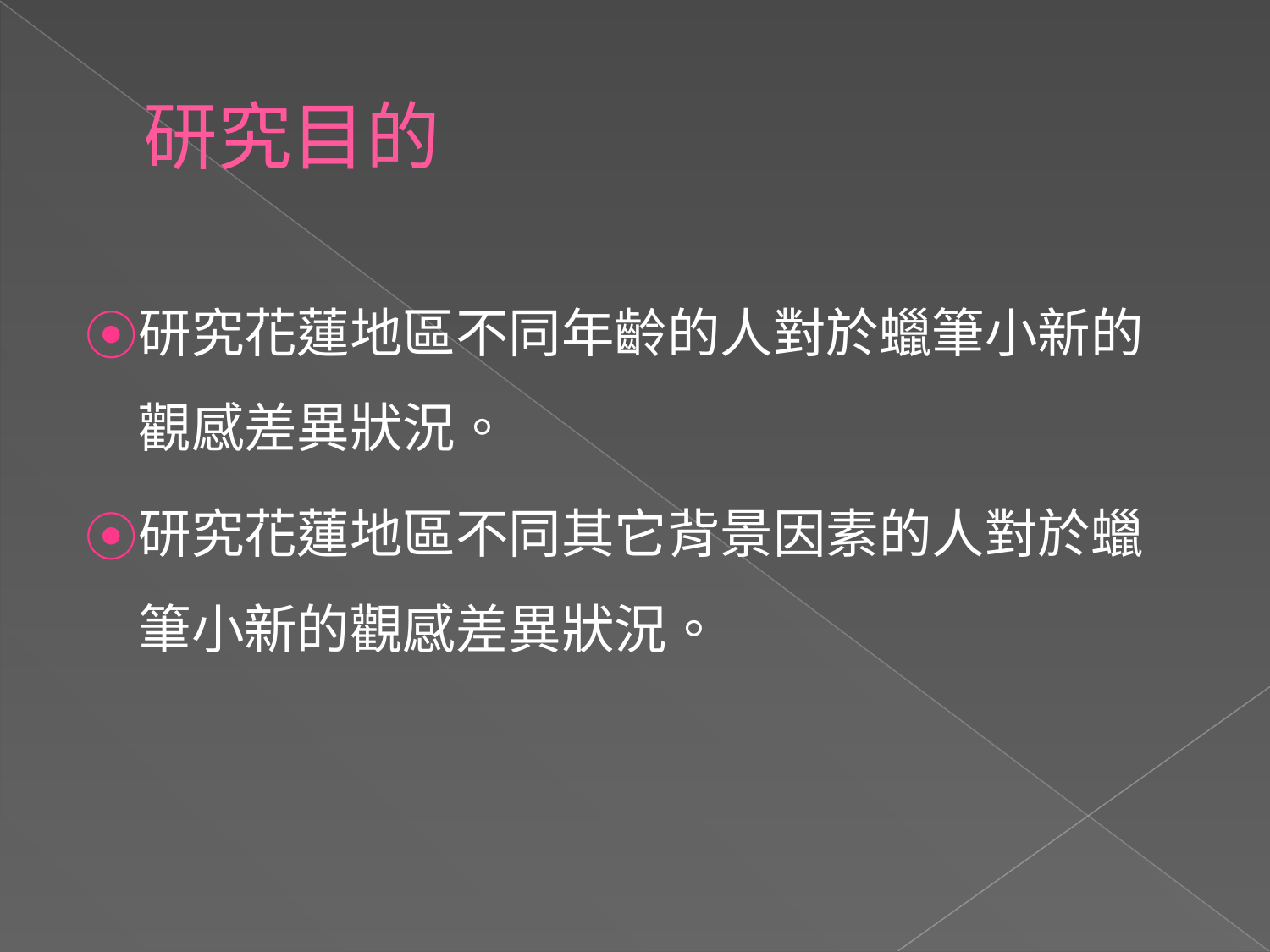

# 研究目的
研究花蓮地區不同年齡的人對於蠟筆小新的觀感差異狀況。
研究花蓮地區不同其它背景因素的人對於蠟筆小新的觀感差異狀況。